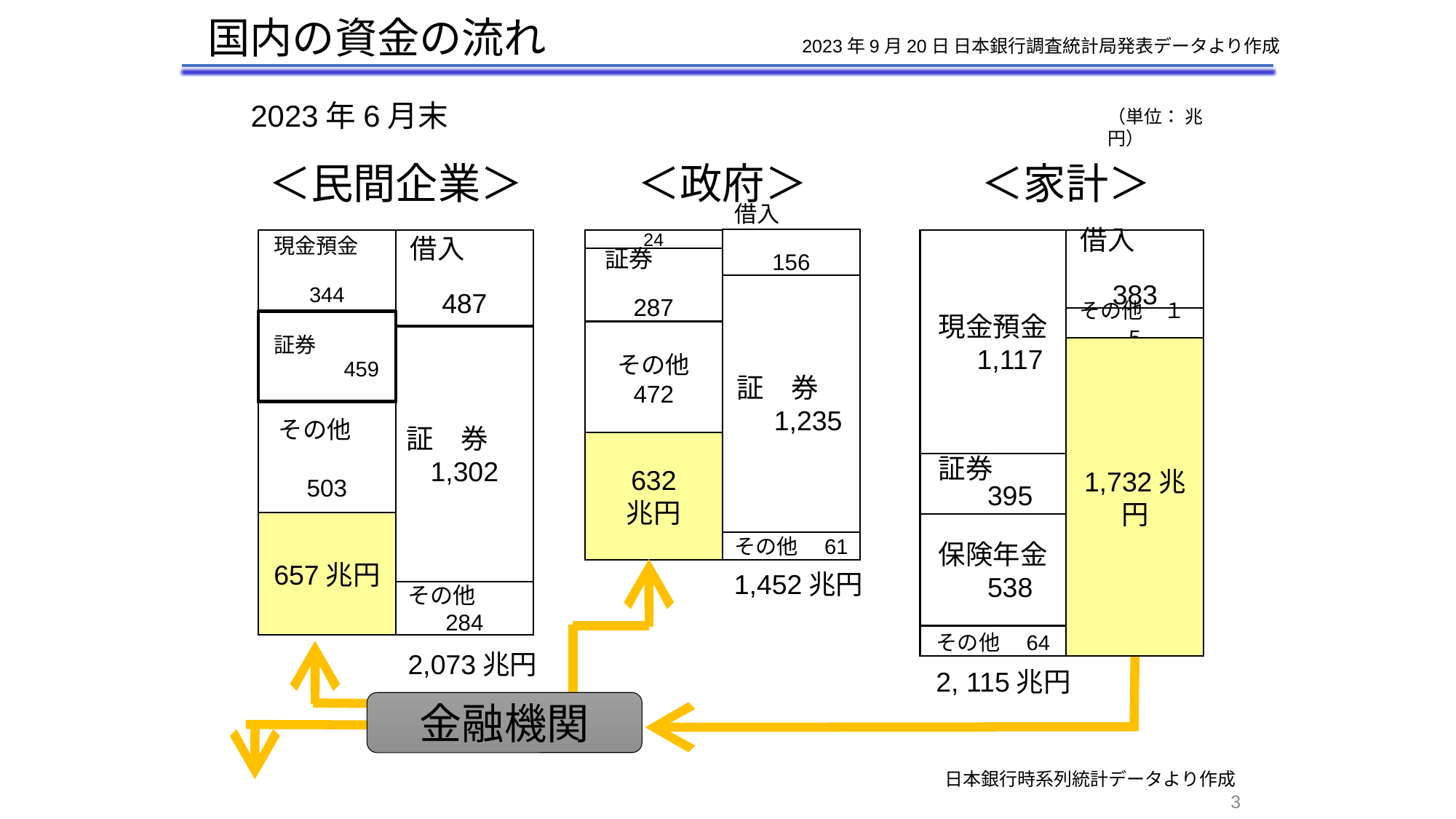

国内の資金の流れ
2023年9月20日 日本銀行調査統計局発表データより作成
2023年6月末
（単位： 兆円）
＜民間企業＞
＜政府＞
＜家計＞
借入
156
証券
287
24
借入　　　　　　383
現金預金
344
借入　　　　　　487
現金預金　1,117
証　券　　1,235
その他　１5
証券　　　　　　459
その他
472
証　券　1,302
1,732兆円
その他
503
632
兆円
証券　　　395
657兆円
保険年金　538
その他　61
1,452兆円
その他
284
その他　64
2,073兆円
2, 115兆円
金融機関
日本銀行時系列統計データより作成
3